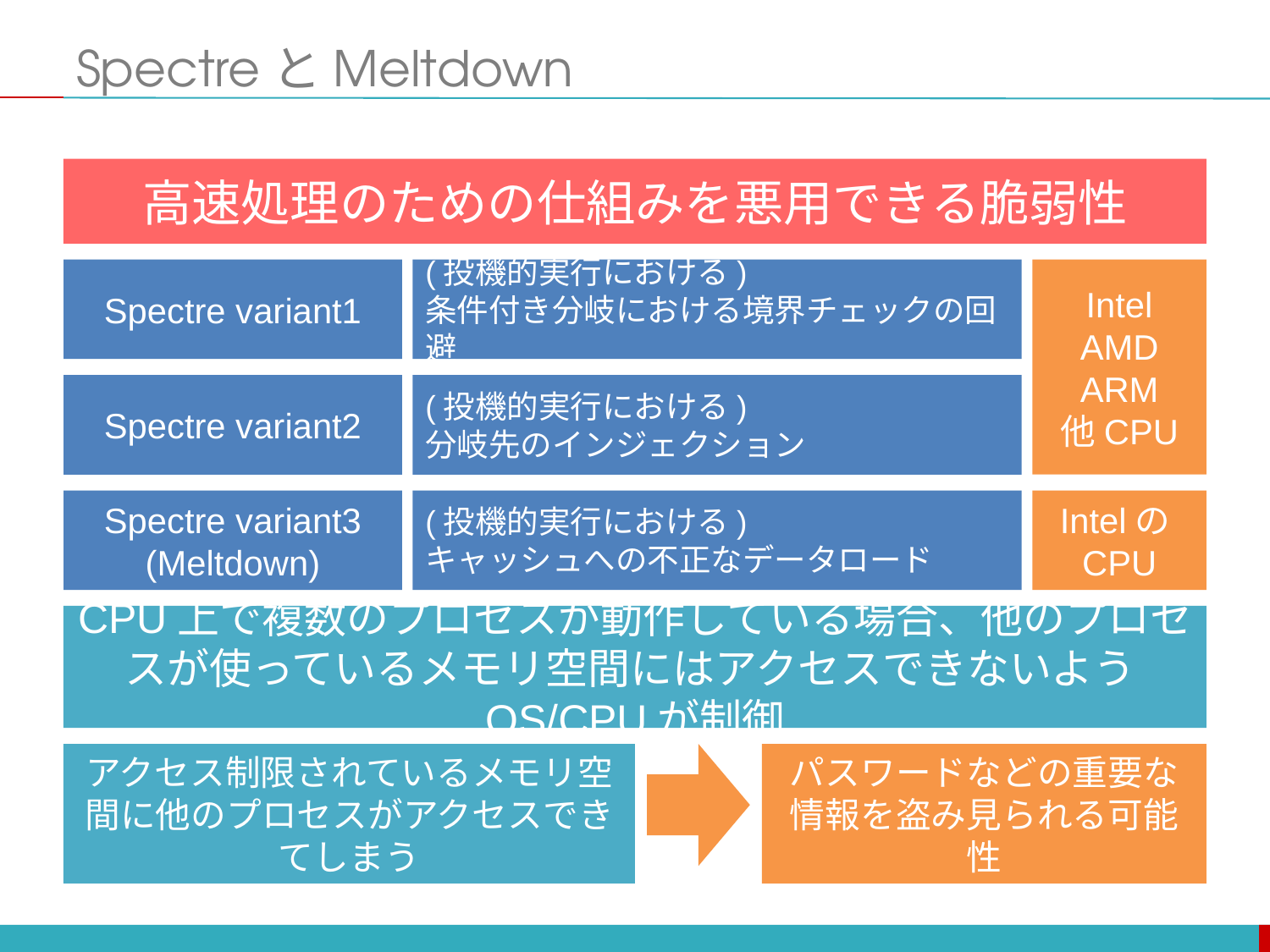

# SpectreとMeltdown
高速処理のための仕組みを悪用できる脆弱性
Intel
AMD
ARM
他CPU
Spectre variant1
(投機的実行における)
条件付き分岐における境界チェックの回避
Spectre variant2
(投機的実行における)
分岐先のインジェクション
Spectre variant3
(Meltdown)
(投機的実行における)
キャッシュへの不正なデータロード
IntelのCPU
CPU上で複数のプロセスが動作している場合、他のプロセスが使っているメモリ空間にはアクセスできないようOS/CPUが制御
アクセス制限されているメモリ空間に他のプロセスがアクセスできてしまう

パスワードなどの重要な情報を盗み見られる可能性